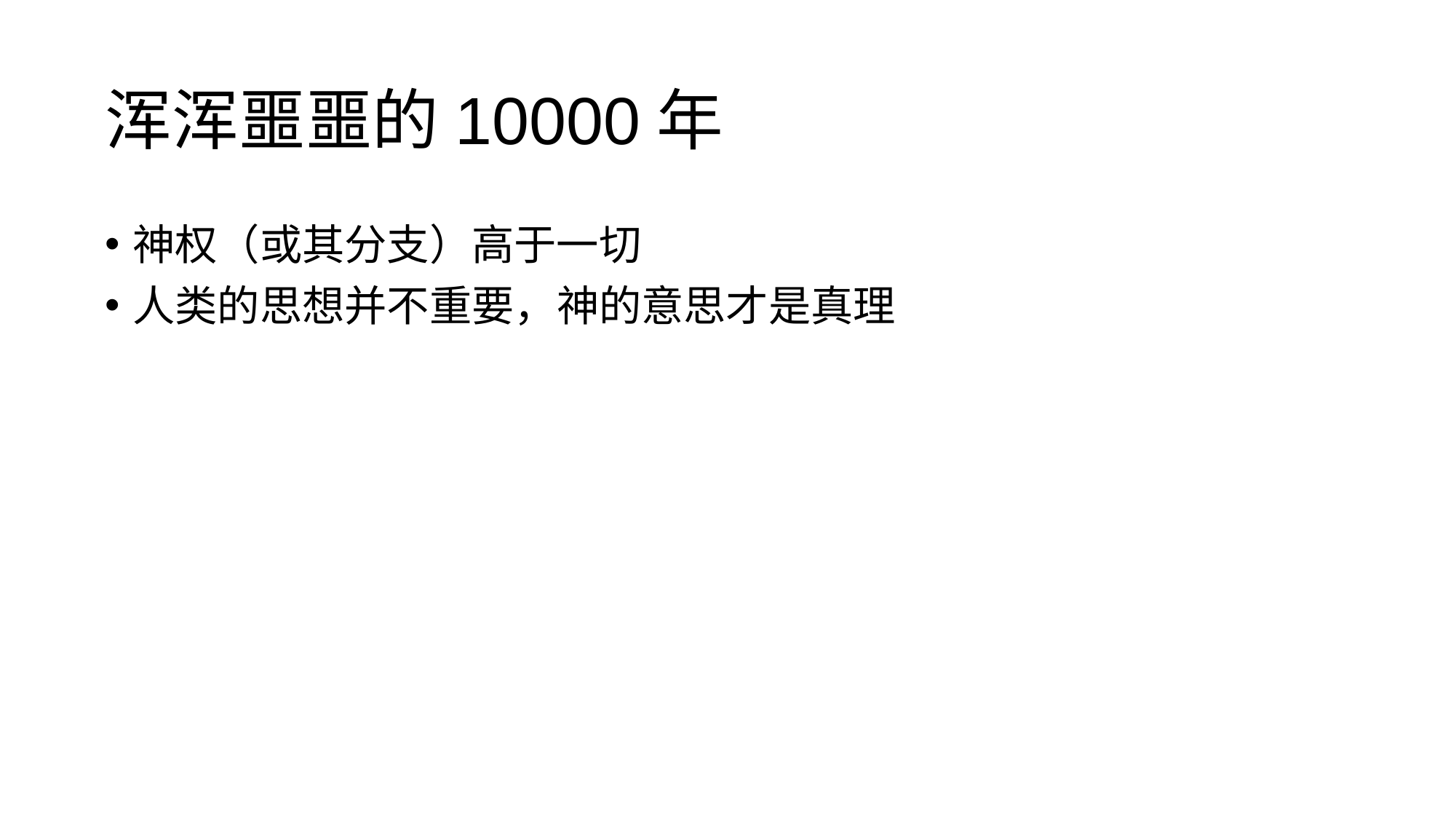

# 浑浑噩噩的10000年
神权（或其分支）高于一切
人类的思想并不重要，神的意思才是真理